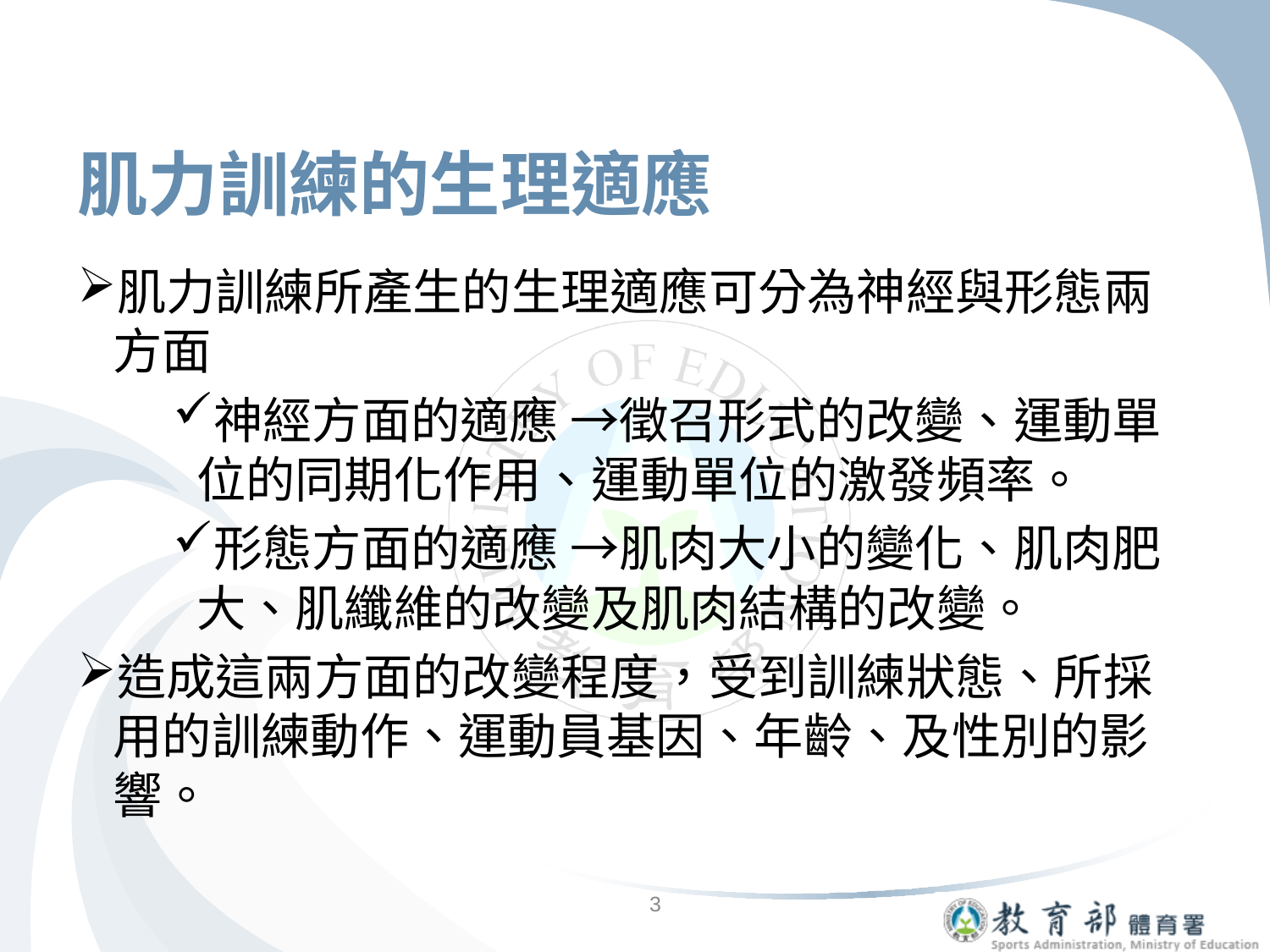

# 肌力訓練的生理適應
肌力訓練所產生的生理適應可分為神經與形態兩方面
神經方面的適應 →徵召形式的改變、運動單位的同期化作用、運動單位的激發頻率。
形態方面的適應 →肌肉大小的變化、肌肉肥大、肌纖維的改變及肌肉結構的改變。
造成這兩方面的改變程度，受到訓練狀態、所採用的訓練動作、運動員基因、年齡、及性別的影響。
3